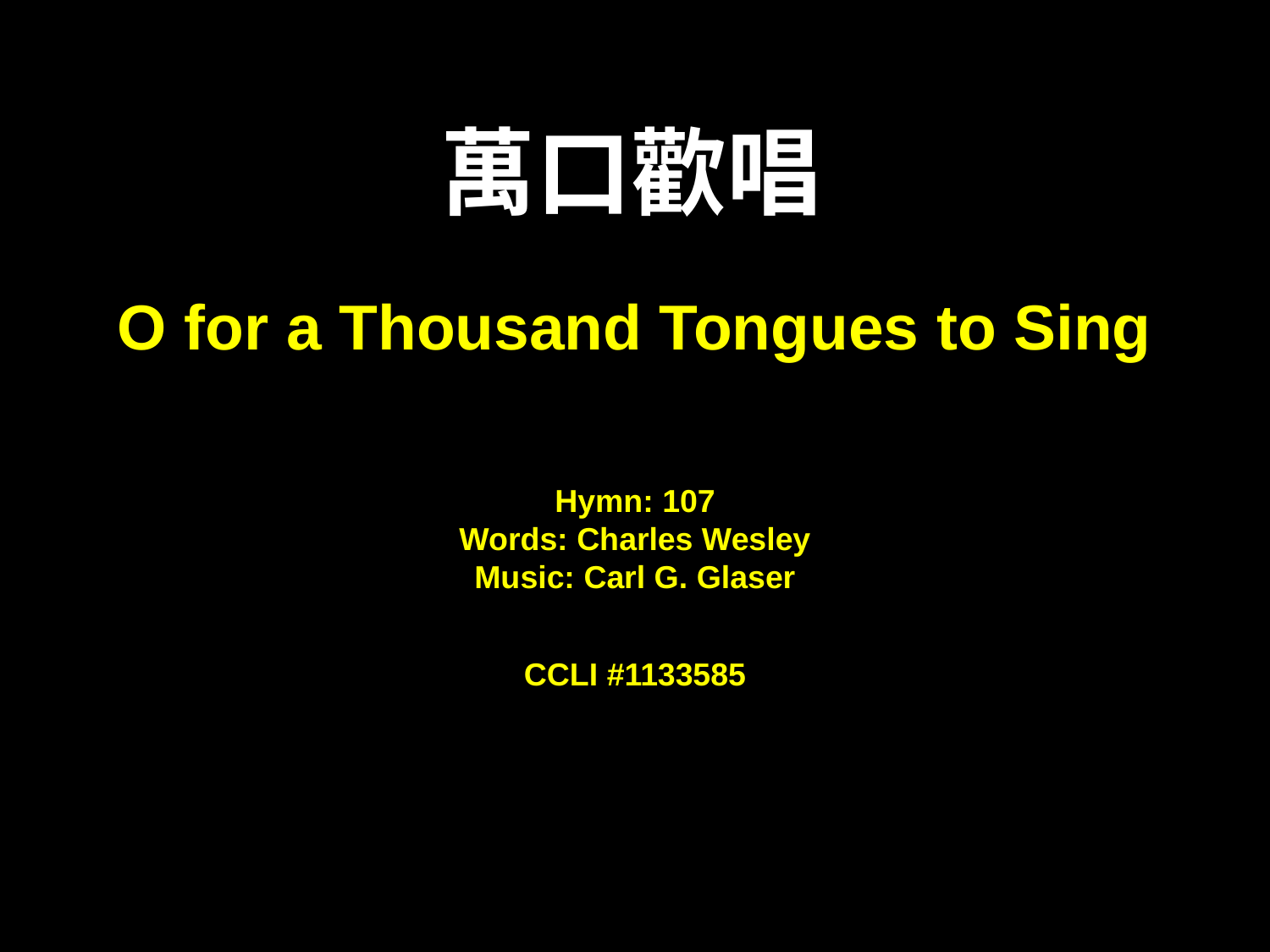

萬口歡唱

O for a Thousand Tongues to Sing

Hymn: 107
Words: Charles Wesley
Music: Carl G. Glaser

CCLI #1133585